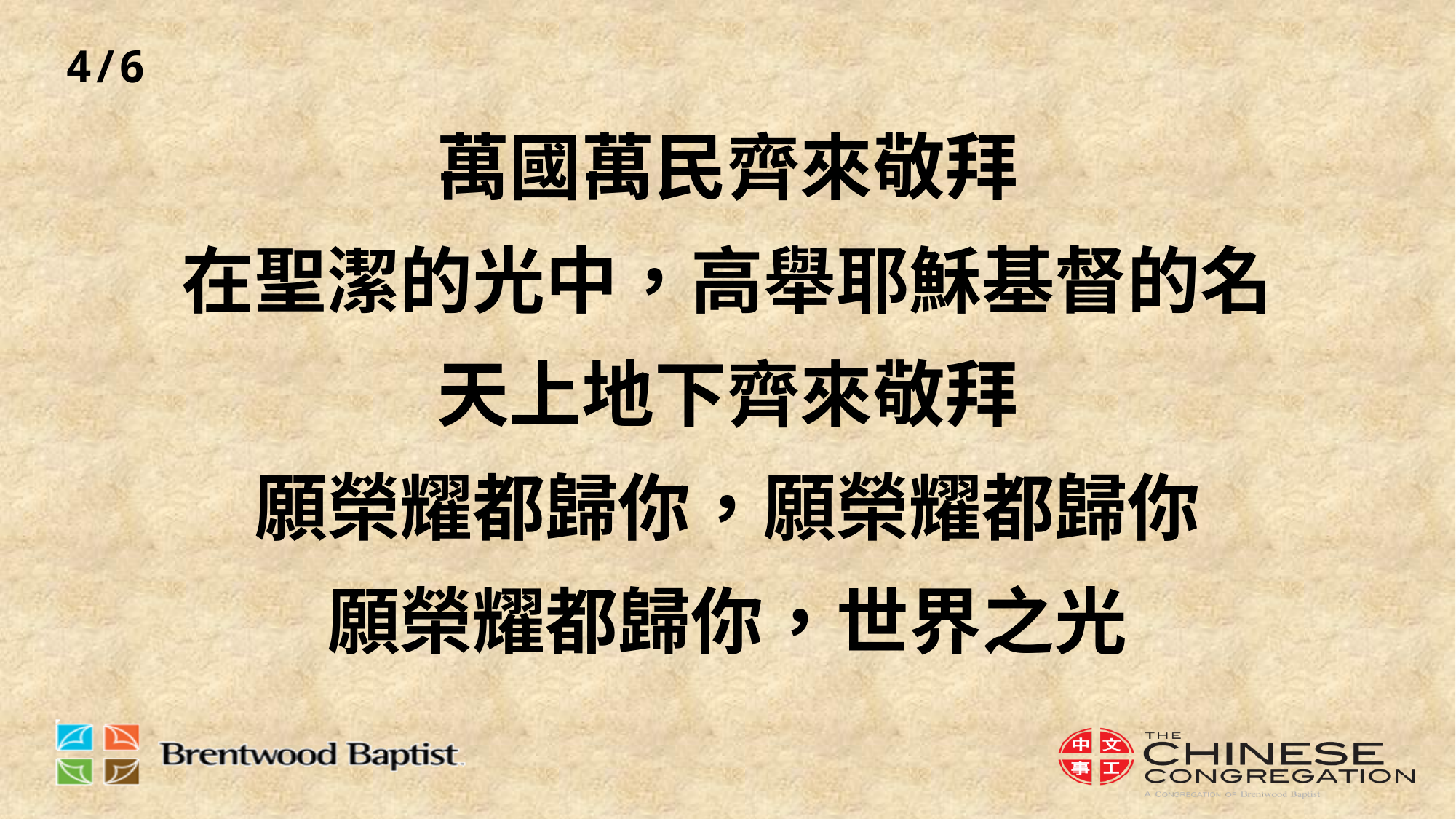

# 萬國萬民齊來敬拜 在聖潔的光中，高舉耶穌基督的名 天上地下齊來敬拜 願榮耀都歸你，願榮耀都歸你 願榮耀都歸你，世界之光
4/6